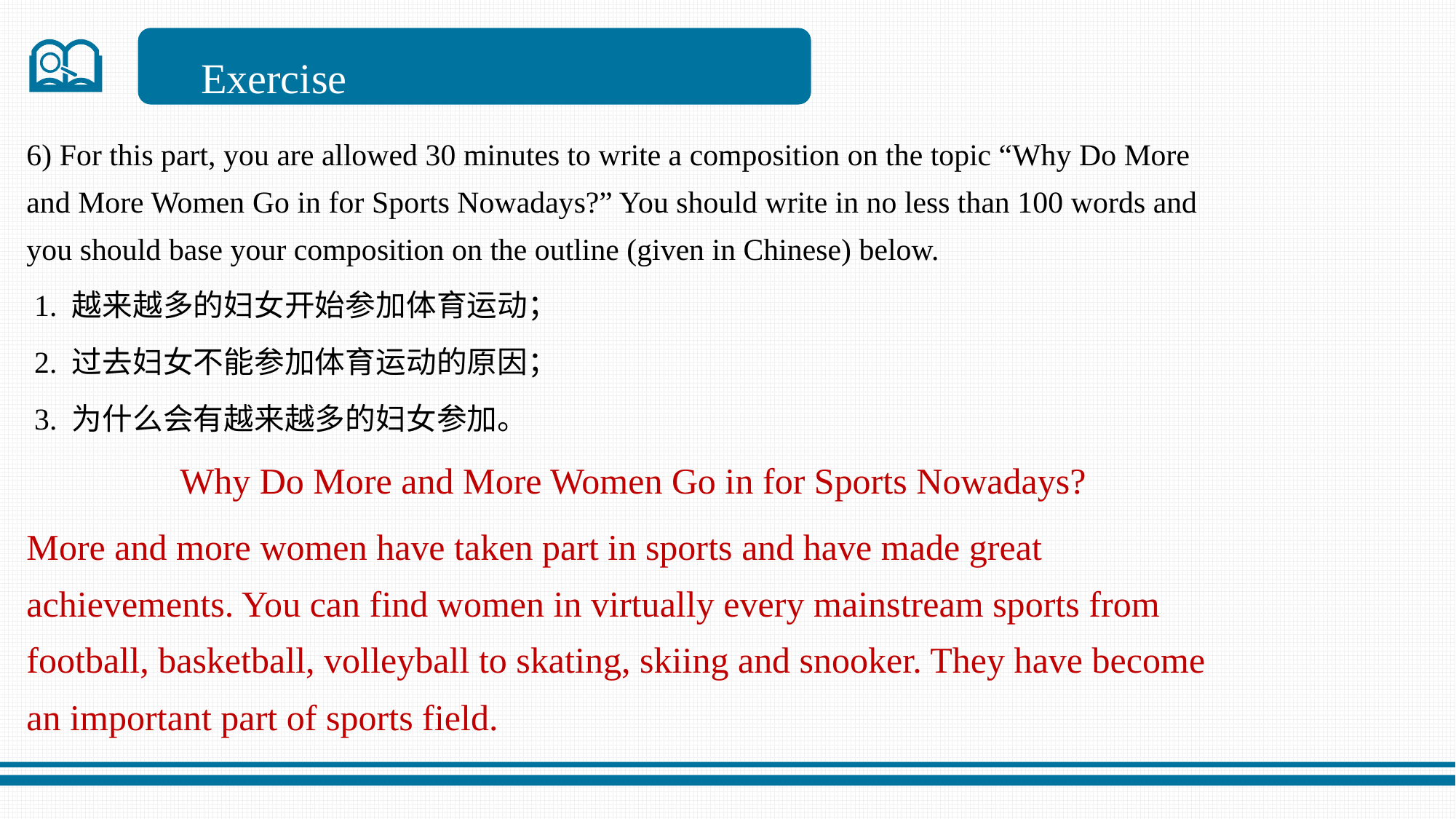

Exercise
6) For this part, you are allowed 30 minutes to write a composition on the topic “Why Do More and More Women Go in for Sports Nowadays?” You should write in no less than 100 words and you should base your composition on the outline (given in Chinese) below.
 1. 越来越多的妇女开始参加体育运动；
 2. 过去妇女不能参加体育运动的原因；
 3. 为什么会有越来越多的妇女参加。
Why Do More and More Women Go in for Sports Nowadays?
More and more women have taken part in sports and have made great achievements. You can find women in virtually every mainstream sports from football, basketball, volleyball to skating, skiing and snooker. They have become an important part of sports field.